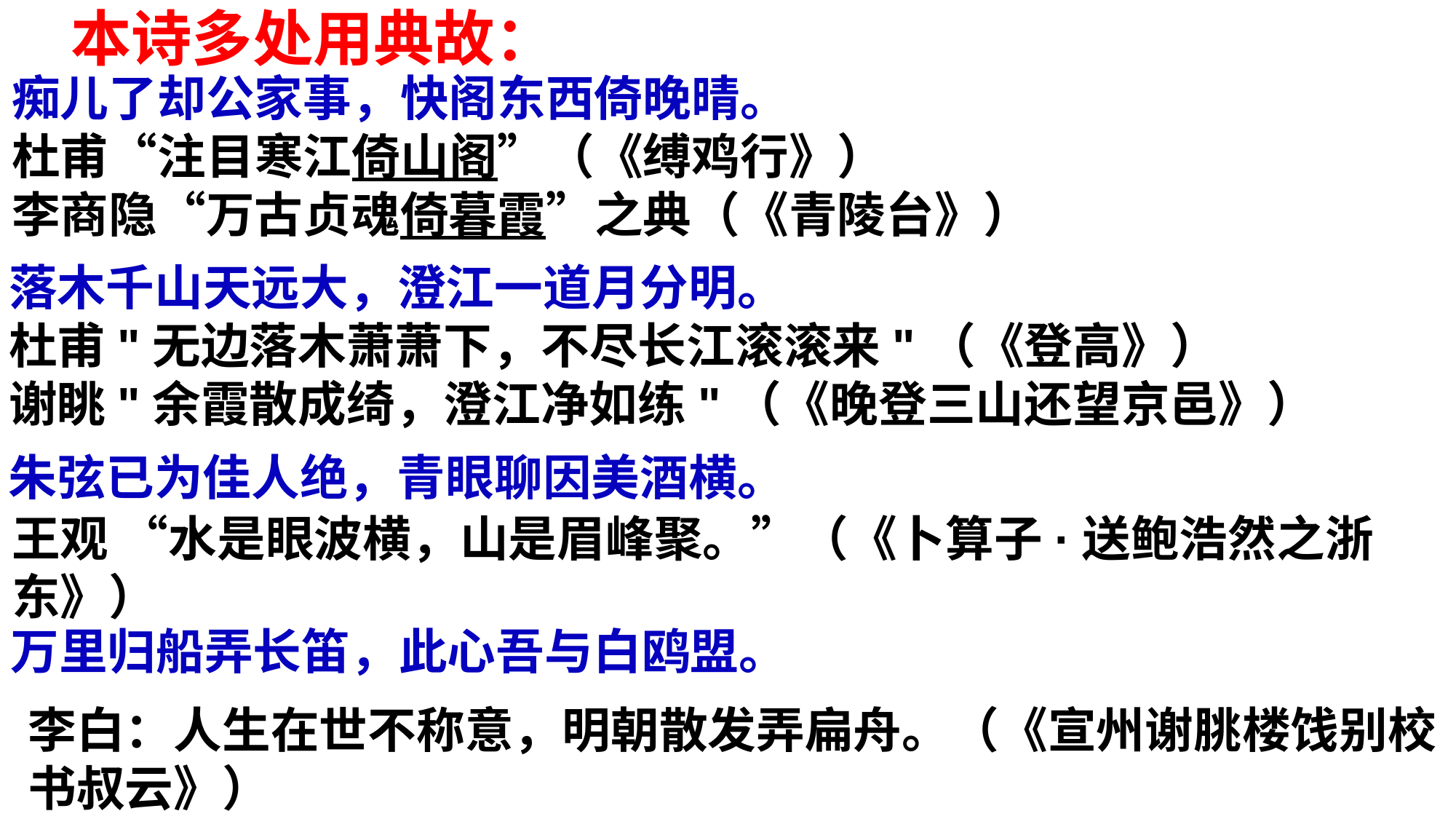

本诗多处用典故：
痴儿了却公家事，快阁东西倚晚晴。
杜甫“注目寒江倚山阁”（《缚鸡行》）
李商隐“万古贞魂倚暮霞”之典（《青陵台》）
落木千山天远大，澄江一道月分明。
杜甫"无边落木萧萧下，不尽长江滚滚来"（《登高》）
谢眺"余霞散成绮，澄江净如练"（《晚登三山还望京邑》）
朱弦已为佳人绝，青眼聊因美酒横。
王观 “水是眼波横，山是眉峰聚。”（《卜算子·送鲍浩然之浙东》）
万里归船弄长笛，此心吾与白鸥盟。
李白：人生在世不称意，明朝散发弄扁舟。（《宣州谢朓楼饯别校书叔云》）